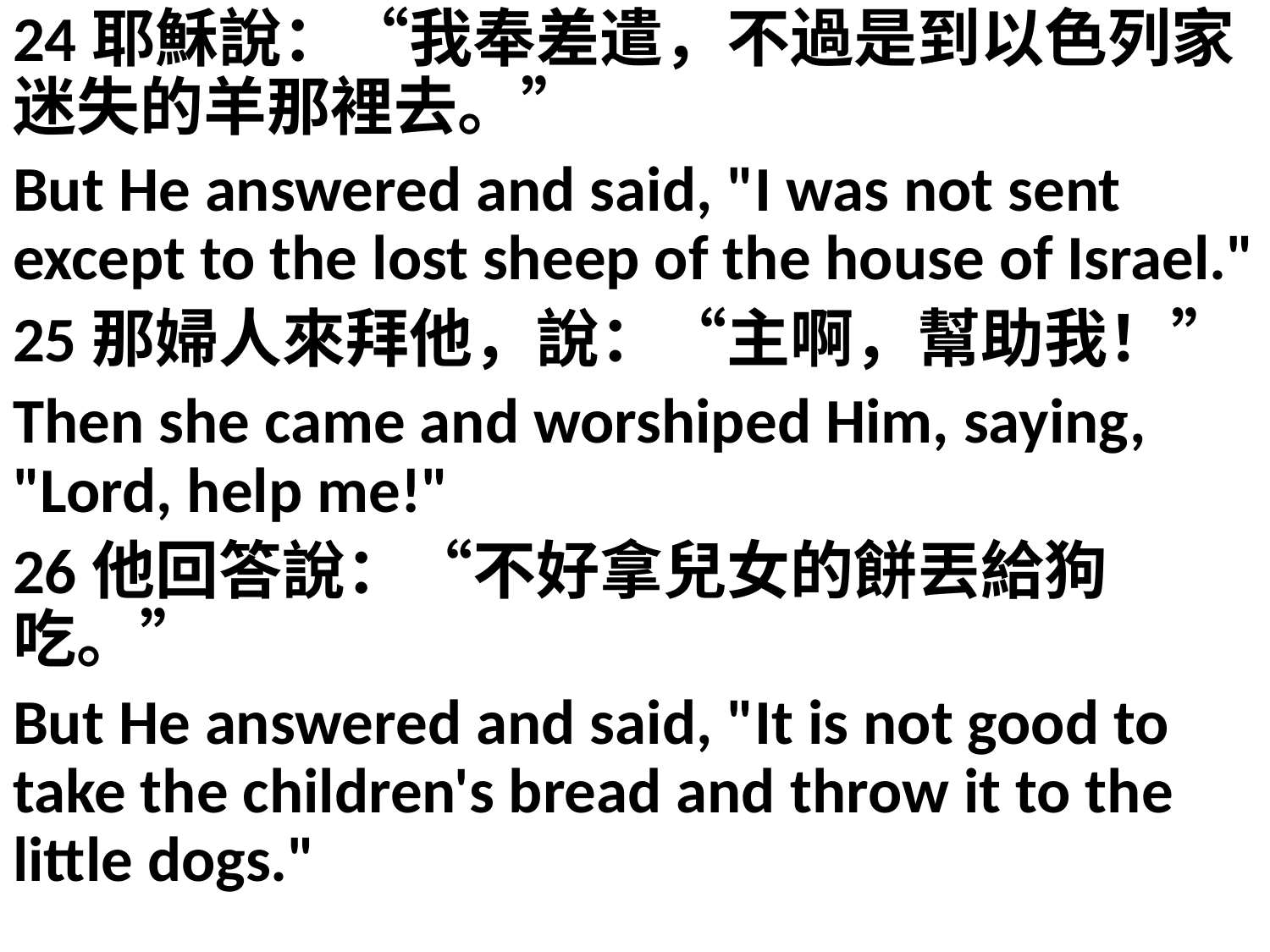

24耶穌說：“我奉差遣，不過是到以色列家迷失的羊那裡去。”
But He answered and said, "I was not sent except to the lost sheep of the house of Israel."
25那婦人來拜他，說：“主啊，幫助我！”
Then she came and worshiped Him, saying, "Lord, help me!"
26他回答說：“不好拿兒女的餅丟給狗吃。”
But He answered and said, "It is not good to take the children's bread and throw it to the little dogs."